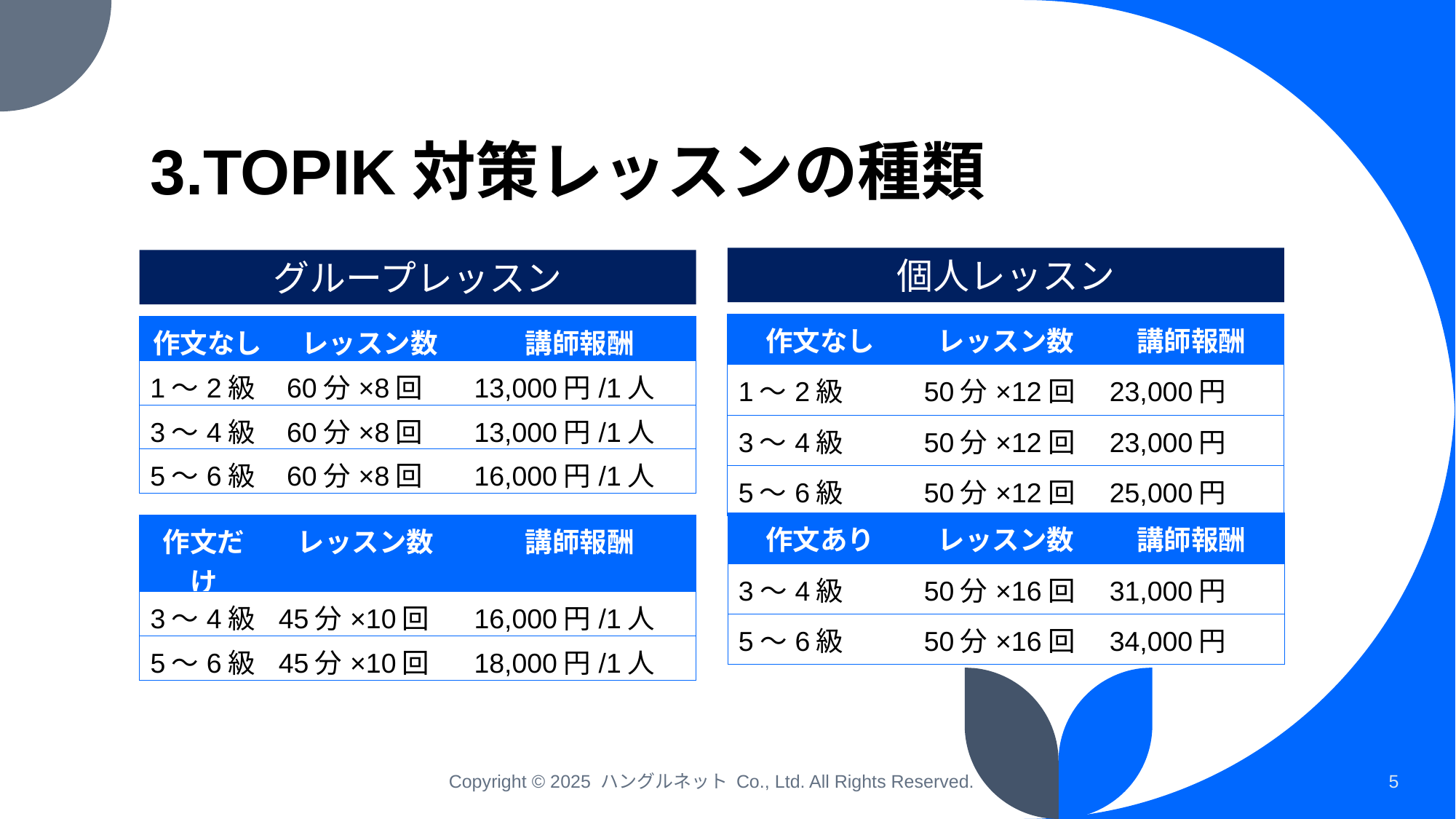

# 3.TOPIK対策レッスンの種類
個人レッスン
グループレッスン
| 作文なし | レッスン数 | 講師報酬 |
| --- | --- | --- |
| 1～2級 | 50分×12回 | 23,000円 |
| 3～4級 | 50分×12回 | 23,000円 |
| 5～6級 | 50分×12回 | 25,000円 |
| 作文なし | レッスン数 | 講師報酬 |
| --- | --- | --- |
| 1～2級 | 60分×8回 | 13,000円/1人 |
| 3～4級 | 60分×8回 | 13,000円/1人 |
| 5～6級 | 60分×8回 | 16,000円/1人 |
| 作文あり | レッスン数 | 講師報酬 |
| --- | --- | --- |
| 3～4級 | 50分×16回 | 31,000円 |
| 5～6級 | 50分×16回 | 34,000円 |
| 作文だけ | レッスン数 | 講師報酬 |
| --- | --- | --- |
| 3～4級 | 45分×10回 | 16,000円/1人 |
| 5～6級 | 45分×10回 | 18,000円/1人 |
Copyright © 2025 ハングルネット Co., Ltd. All Rights Reserved.
5